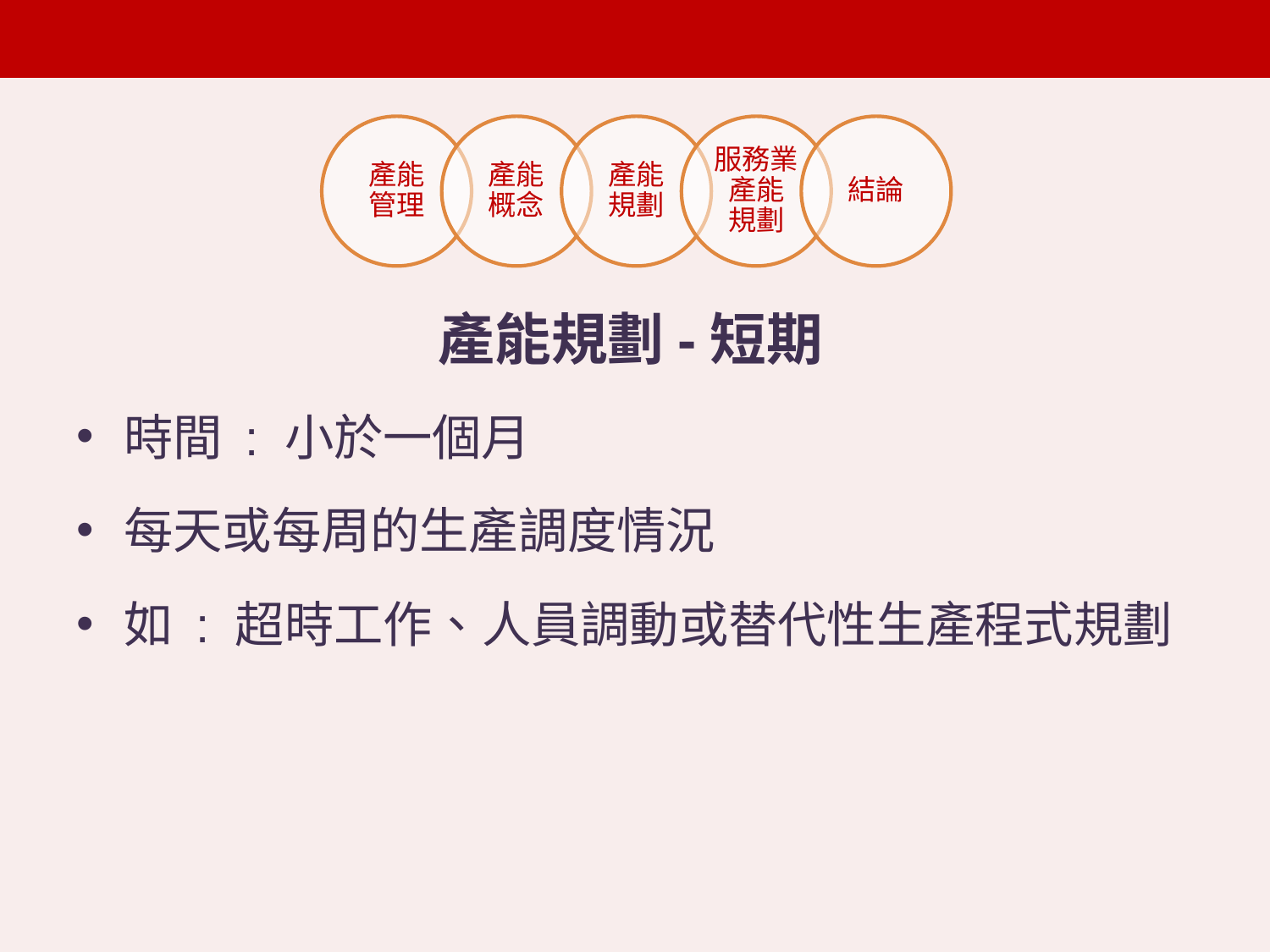

產能
管理
產能
概念
產能
規劃
服務業產能
規劃
結論
                           產能規劃-短期

時間 : 小於一個月

每天或每周的生產調度情況

如 : 超時工作、人員調動或替代性生產程式規劃